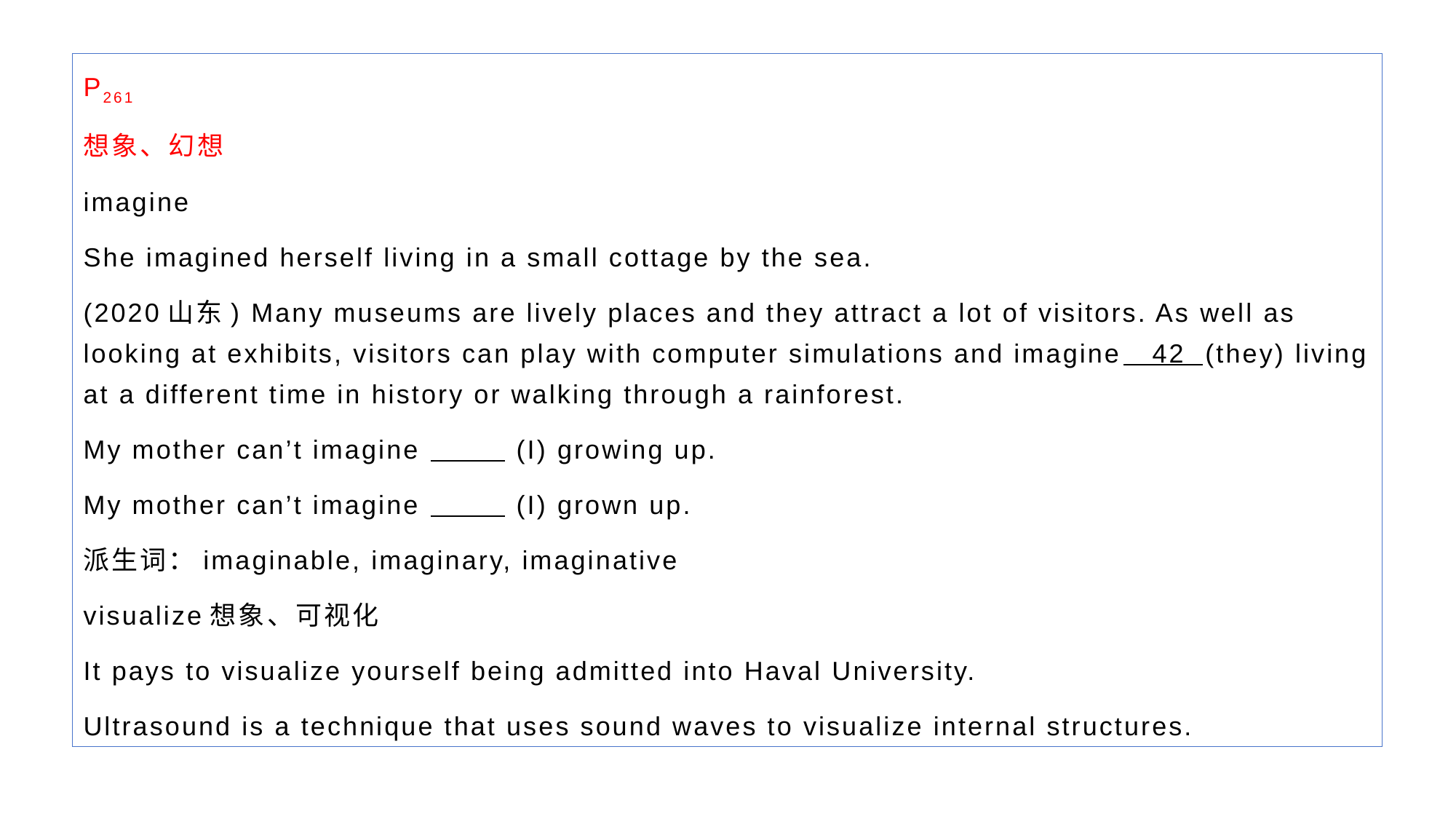

P261
想象、幻想
imagine
She imagined herself living in a small cottage by the sea.
(2020山东) Many museums are lively places and they attract a lot of visitors. As well as looking at exhibits, visitors can play with computer simulations and imagine   42  (they) living at a different time in history or walking through a rainforest.
My mother can’t imagine          (I) growing up.
My mother can’t imagine          (I) grown up.
派生词：imaginable, imaginary, imaginative
visualize想象、可视化
It pays to visualize yourself being admitted into Haval University.
Ultrasound is a technique that uses sound waves to visualize internal structures.